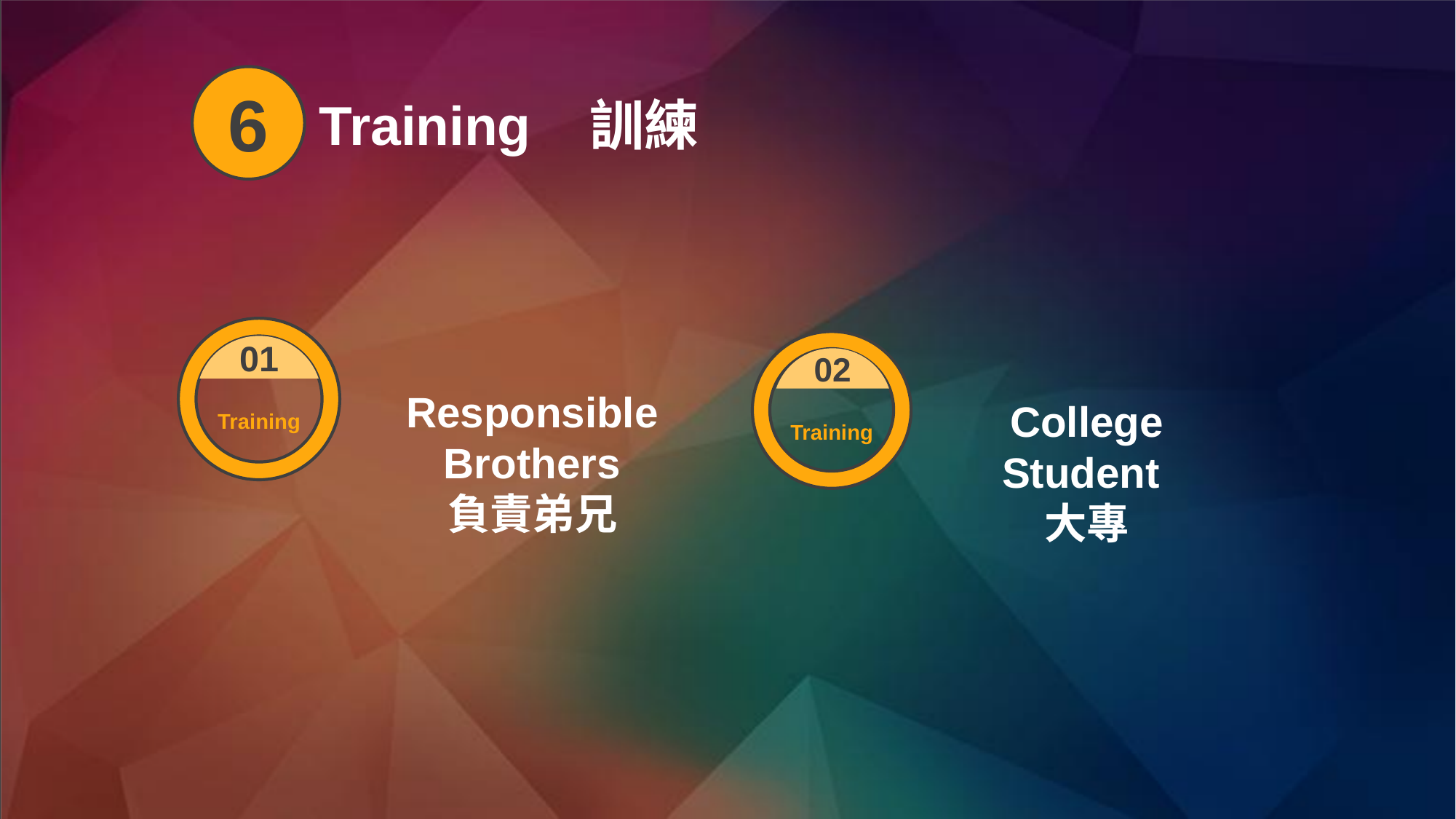

6
Training   訓練
Training
Training
01
02
Responsible Brothers
負責弟兄
College Student
大專